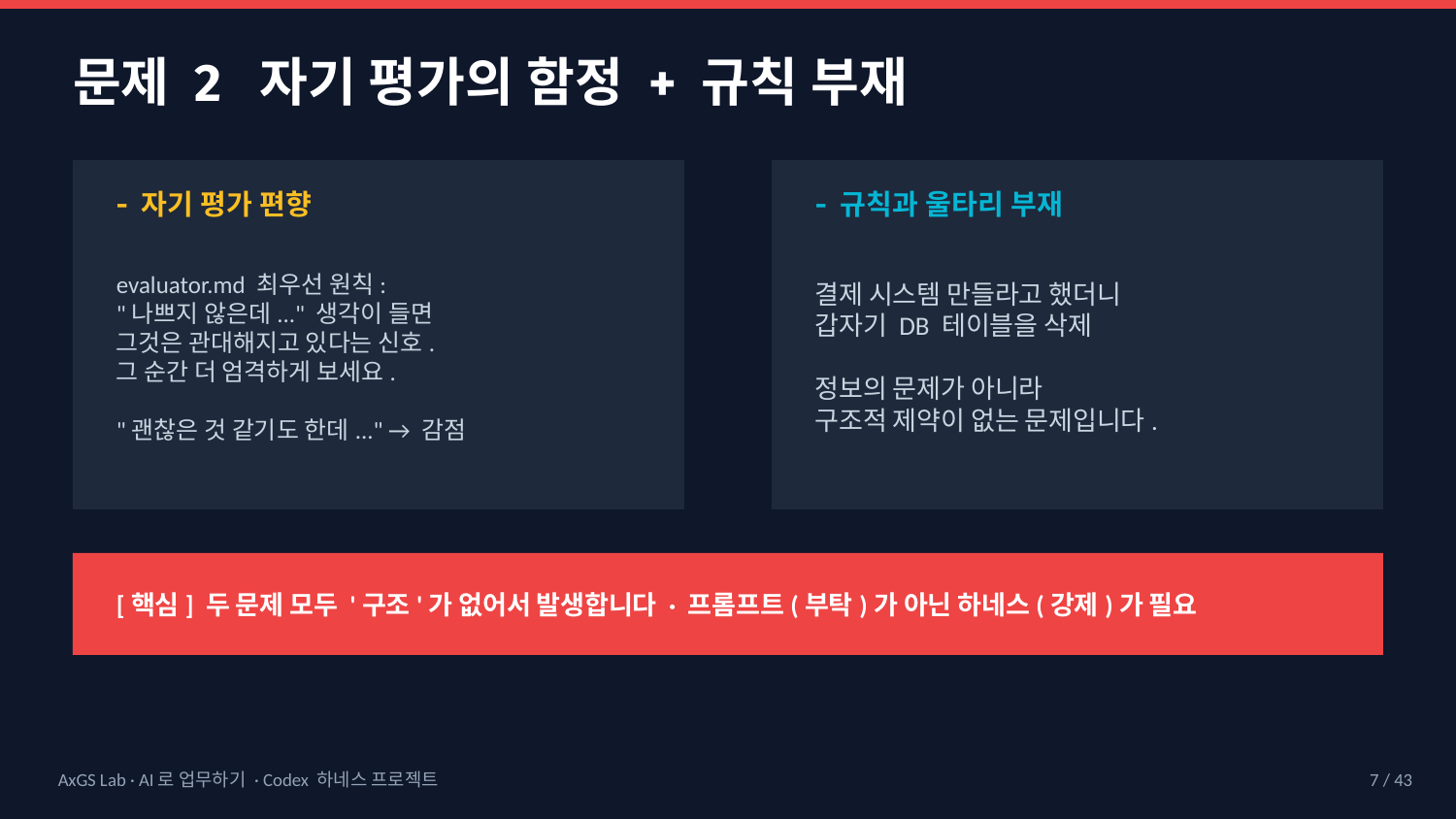

문제 2  자기 평가의 함정 + 규칙 부재

- 자기 평가 편향
- 규칙과 울타리 부재
evaluator.md 최우선 원칙:
"나쁘지 않은데..." 생각이 들면
그것은 관대해지고 있다는 신호.
그 순간 더 엄격하게 보세요.

"괜찮은 것 같기도 한데..." → 감점
결제 시스템 만들라고 했더니
갑자기 DB 테이블을 삭제

정보의 문제가 아니라
구조적 제약이 없는 문제입니다.

[핵심] 두 문제 모두 '구조'가 없어서 발생합니다 · 프롬프트(부탁)가 아닌 하네스(강제)가 필요
AxGS Lab · AI로 업무하기 · Codex 하네스 프로젝트
7 / 43